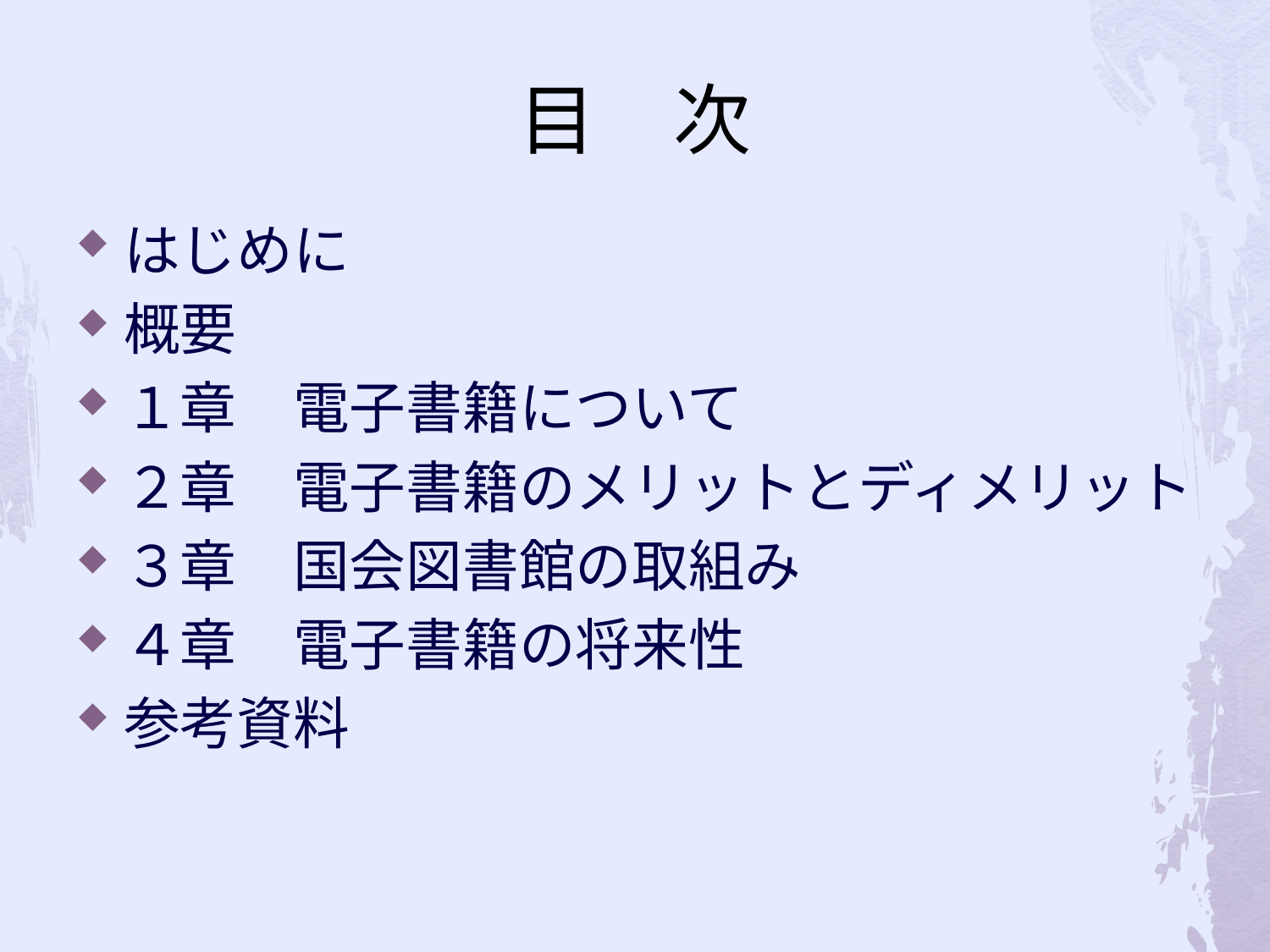

# 目　次
はじめに
概要
１章　電子書籍について
２章　電子書籍のメリットとディメリット
３章　国会図書館の取組み
４章　電子書籍の将来性
参考資料